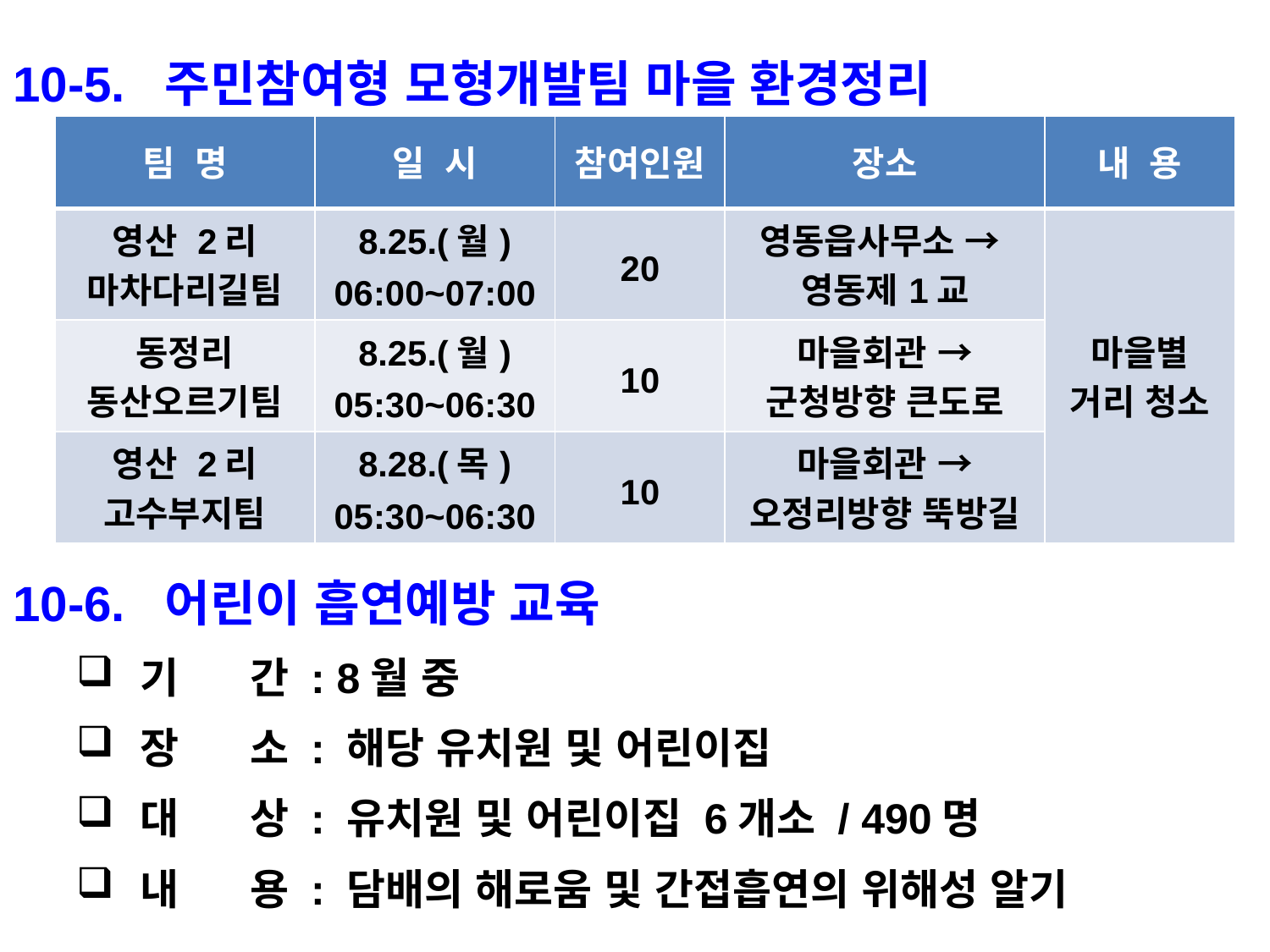

10-5.  주민참여형 모형개발팀 마을 환경정리
| 팀 명 | 일 시 | 참여인원 | 장소 | 내 용 |
| --- | --- | --- | --- | --- |
| 영산 2리 마차다리길팀 | 8.25.(월) 06:00~07:00 | 20 | 영동읍사무소 → 영동제1교 | 마을별 거리 청소 |
| 동정리 동산오르기팀 | 8.25.(월) 05:30~06:30 | 10 | 마을회관 → 군청방향 큰도로 |  |
| 영산 2리 고수부지팀 | 8.28.(목) 05:30~06:30 | 10 | 마을회관 → 오정리방향 뚝방길 |  |
10-6.  어린이 흡연예방 교육
기      간 : 8월 중
장      소 : 해당 유치원 및 어린이집
대      상 : 유치원 및 어린이집 6개소 / 490명
내      용 : 담배의 해로움 및 간접흡연의 위해성 알기